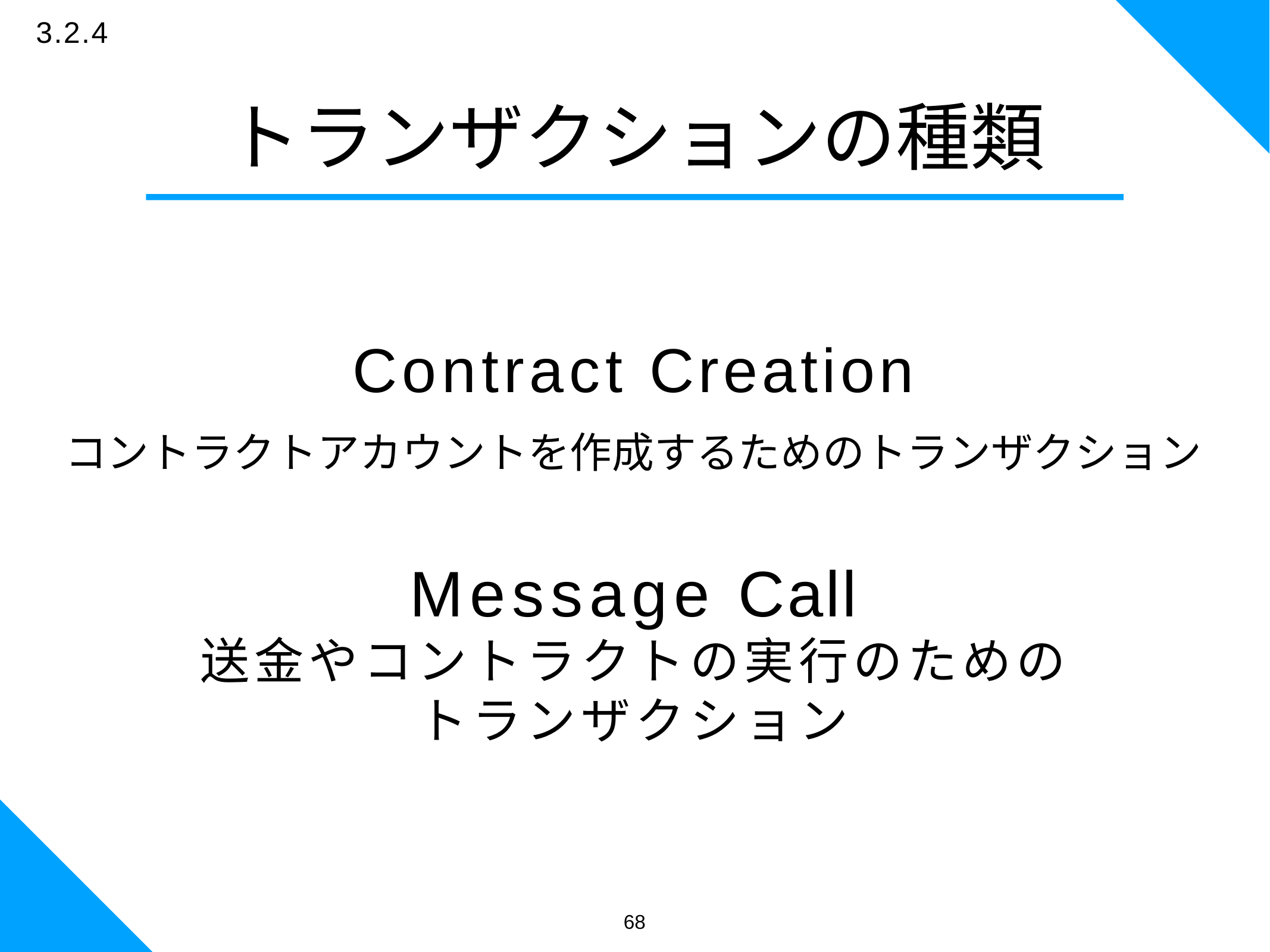

68
3.2.4
# トランザクションの種類
Contract Creation
コントラクトアカウントを作成するためのトランザクション

Message Call
送金やコントラクトの実行のための
トランザクション